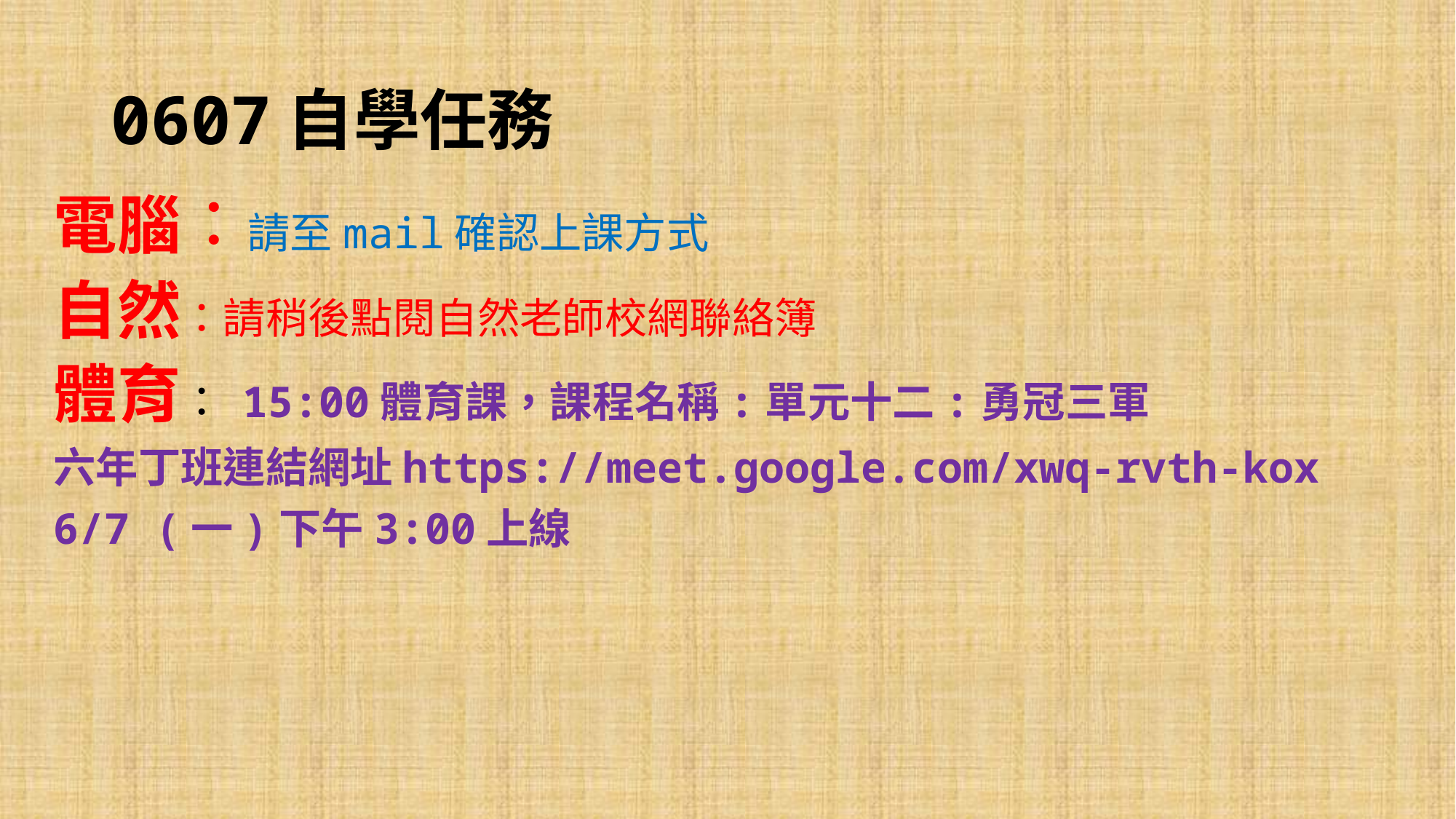

# 0607自學任務
電腦：請至mail確認上課方式
自然：請稍後點閱自然老師校網聯絡簿
體育： 15:00體育課，課程名稱:單元十二:勇冠三軍
六年丁班連結網址https://meet.google.com/xwq-rvth-kox
6/7 (一)下午3:00上線